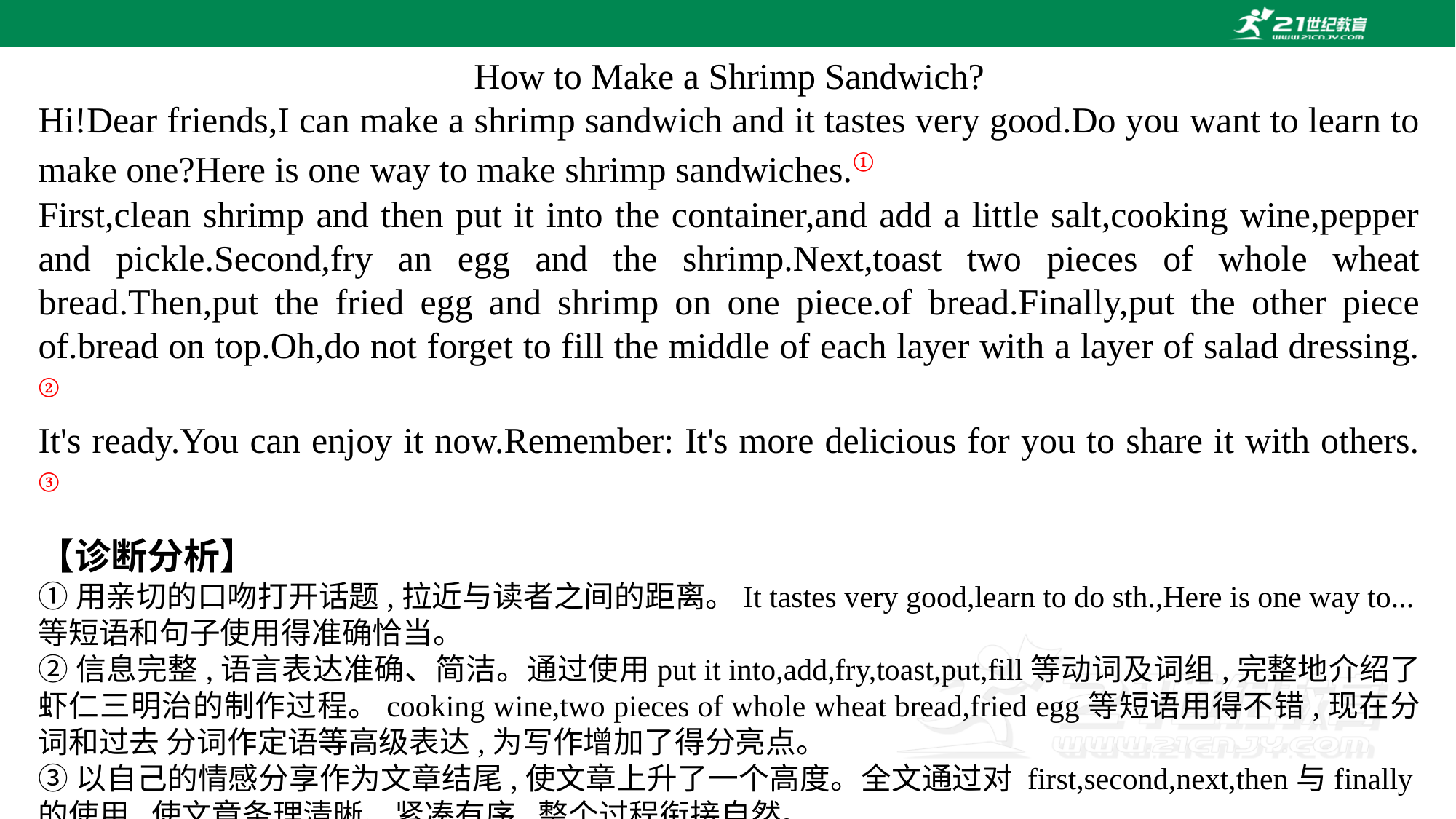

How to Make a Shrimp Sandwich?
Hi!Dear friends,I can make a shrimp sandwich and it tastes very good.Do you want to learn to make one?Here is one way to make shrimp sandwiches.①
First,clean shrimp and then put it into the container,and add a little salt,cooking wine,pepper and pickle.Second,fry an egg and the shrimp.Next,toast two pieces of whole wheat bread.Then,put the fried egg and shrimp on one piece.of bread.Finally,put the other piece of.bread on top.Oh,do not forget to fill the middle of each layer with a layer of salad dressing. ②
It's ready.You can enjoy it now.Remember: It's more delicious for you to share it with others. ③
【诊断分析】
①用亲切的口吻打开话题,拉近与读者之间的距离。It tastes very good,learn to do sth.,Here is one way to...等短语和句子使用得准确恰当。
②信息完整,语言表达准确、简洁。通过使用put it into,add,fry,toast,put,fill等动词及词组,完整地介绍了虾仁三明治的制作过程。cooking wine,two pieces of whole wheat bread,fried egg等短语用得不错,现在分词和过去 分词作定语等高级表达,为写作增加了得分亮点。
③以自己的情感分享作为文章结尾,使文章上升了一个高度。全文通过对 first,second,next,then与finally的使用,使文章条理清晰、紧凑有序,整个过程衔接自然。